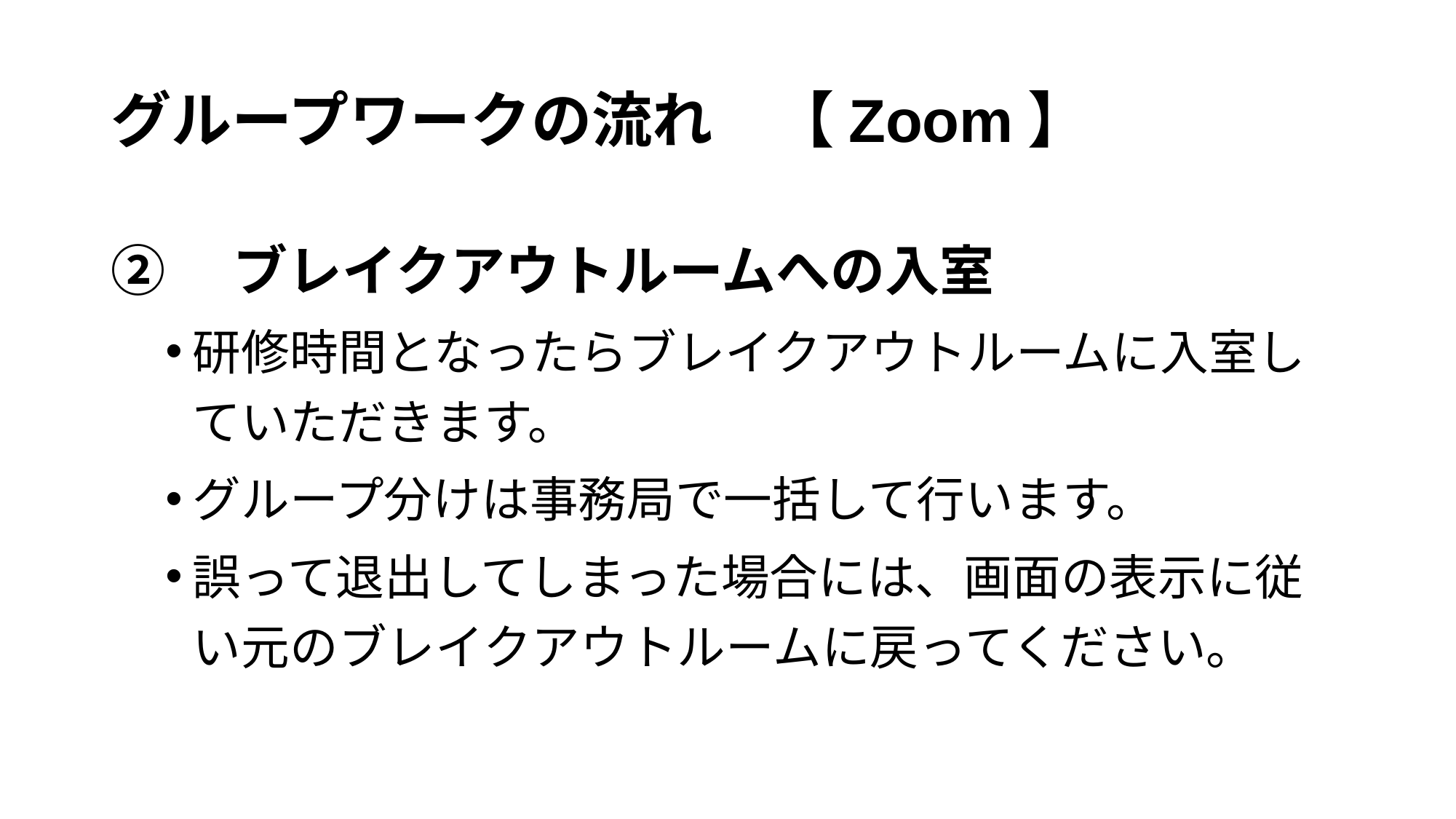

# グループワークの流れ　【Zoom】
②　ブレイクアウトルームへの入室
研修時間となったらブレイクアウトルームに入室していただきます。
グループ分けは事務局で一括して行います。
誤って退出してしまった場合には、画面の表示に従い元のブレイクアウトルームに戻ってください。